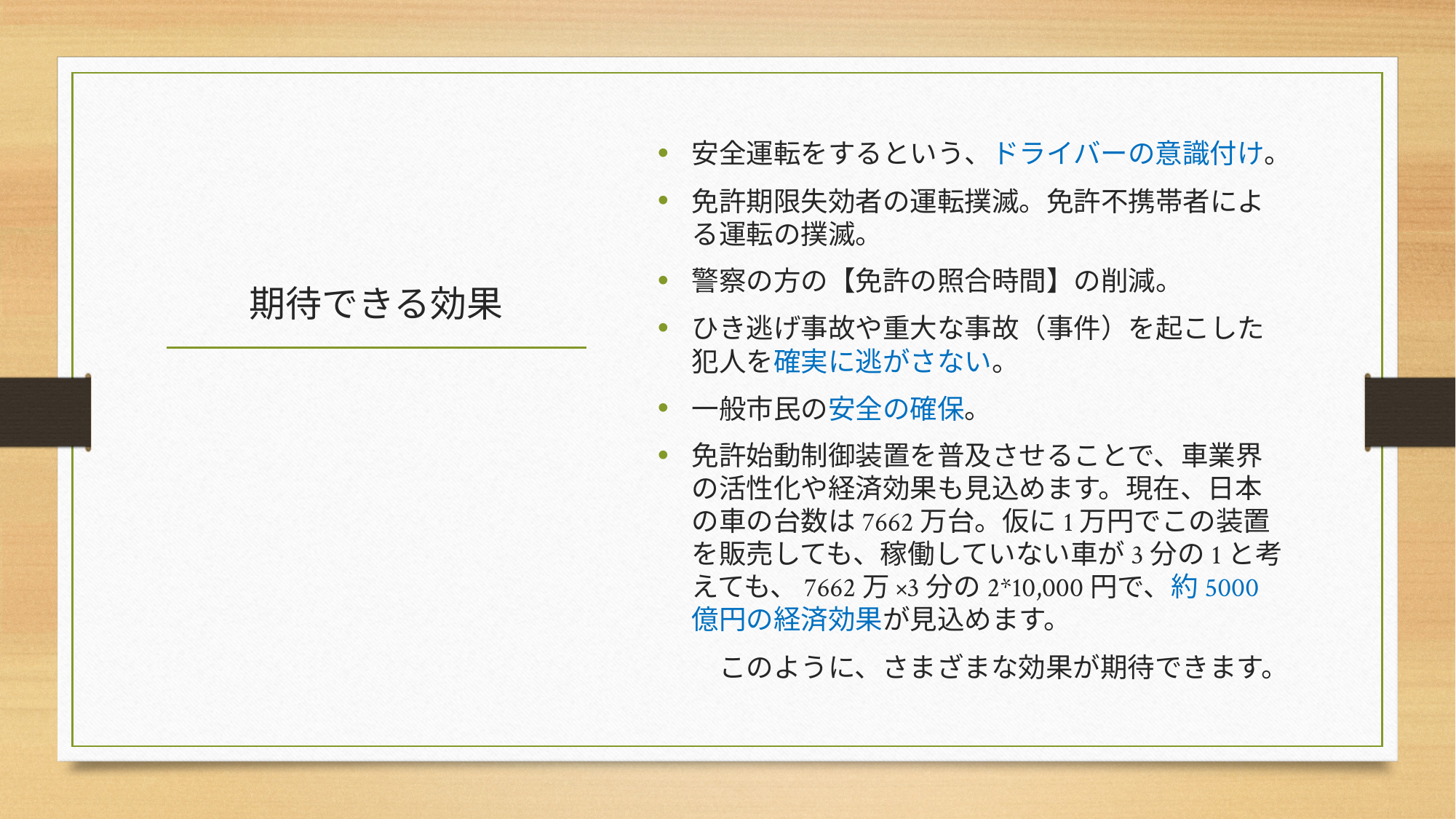

安全運転をするという、ドライバーの意識付け。
免許期限失効者の運転撲滅。免許不携帯者による運転の撲滅。
警察の方の【免許の照合時間】の削減。
ひき逃げ事故や重大な事故（事件）を起こした犯人を確実に逃がさない。
一般市民の安全の確保。
免許始動制御装置を普及させることで、車業界の活性化や経済効果も見込めます。現在、日本の車の台数は7662万台。仮に1万円でこの装置を販売しても、稼働していない車が3分の1と考えても、7662万×3分の2*10,000円で、約5000億円の経済効果が見込めます。
このように、さまざまな効果が期待できます。
# 期待できる効果